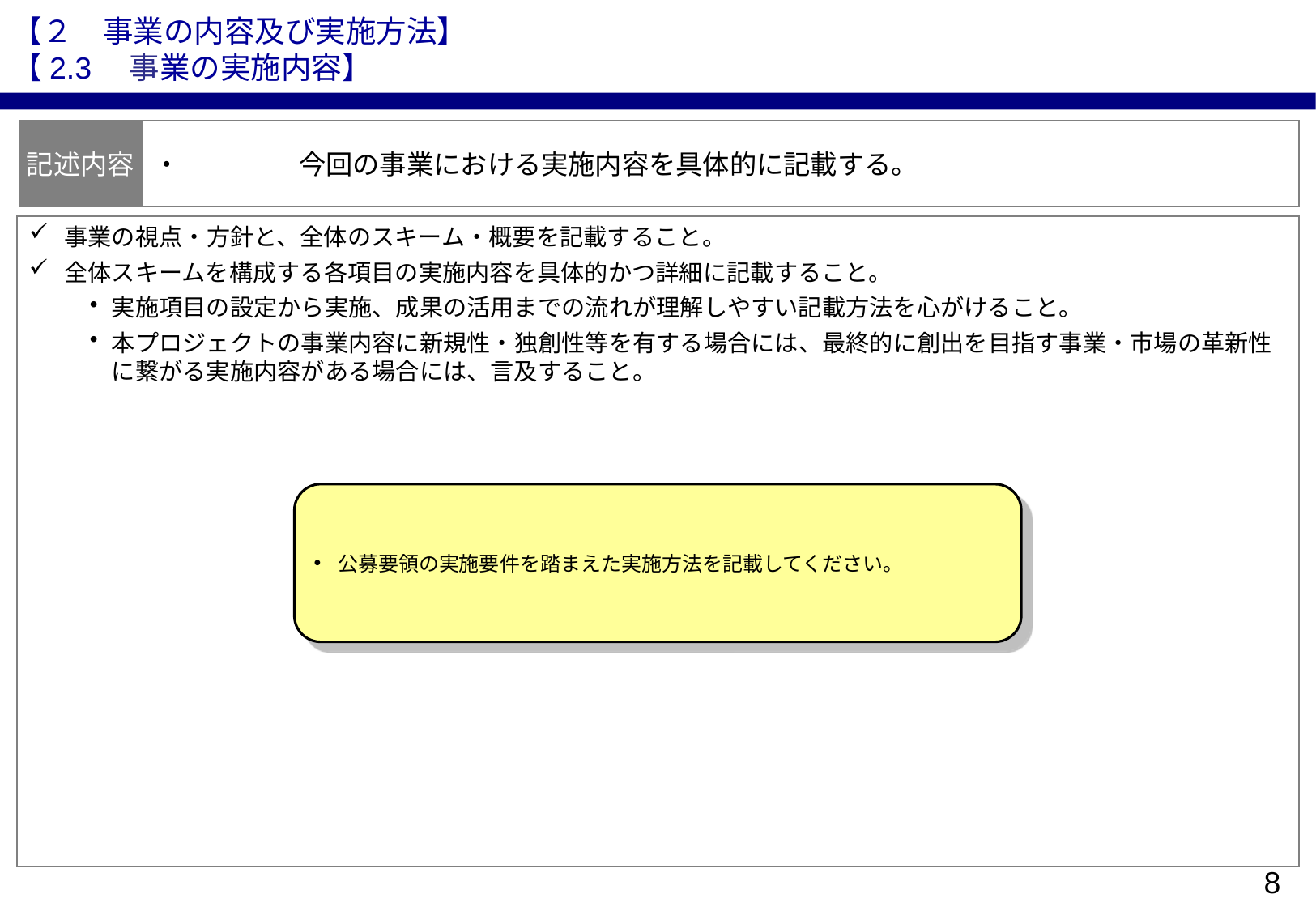

【２　事業の内容及び実施方法】
【2.3　事業の実施内容】
記述内容
・	今回の事業における実施内容を具体的に記載する。
事業の視点・方針と、全体のスキーム・概要を記載すること。
全体スキームを構成する各項目の実施内容を具体的かつ詳細に記載すること。
実施項目の設定から実施、成果の活用までの流れが理解しやすい記載方法を心がけること。
本プロジェクトの事業内容に新規性・独創性等を有する場合には、最終的に創出を目指す事業・市場の革新性に繋がる実施内容がある場合には、言及すること。

公募要領の実施要件を踏まえた実施方法を記載してください。